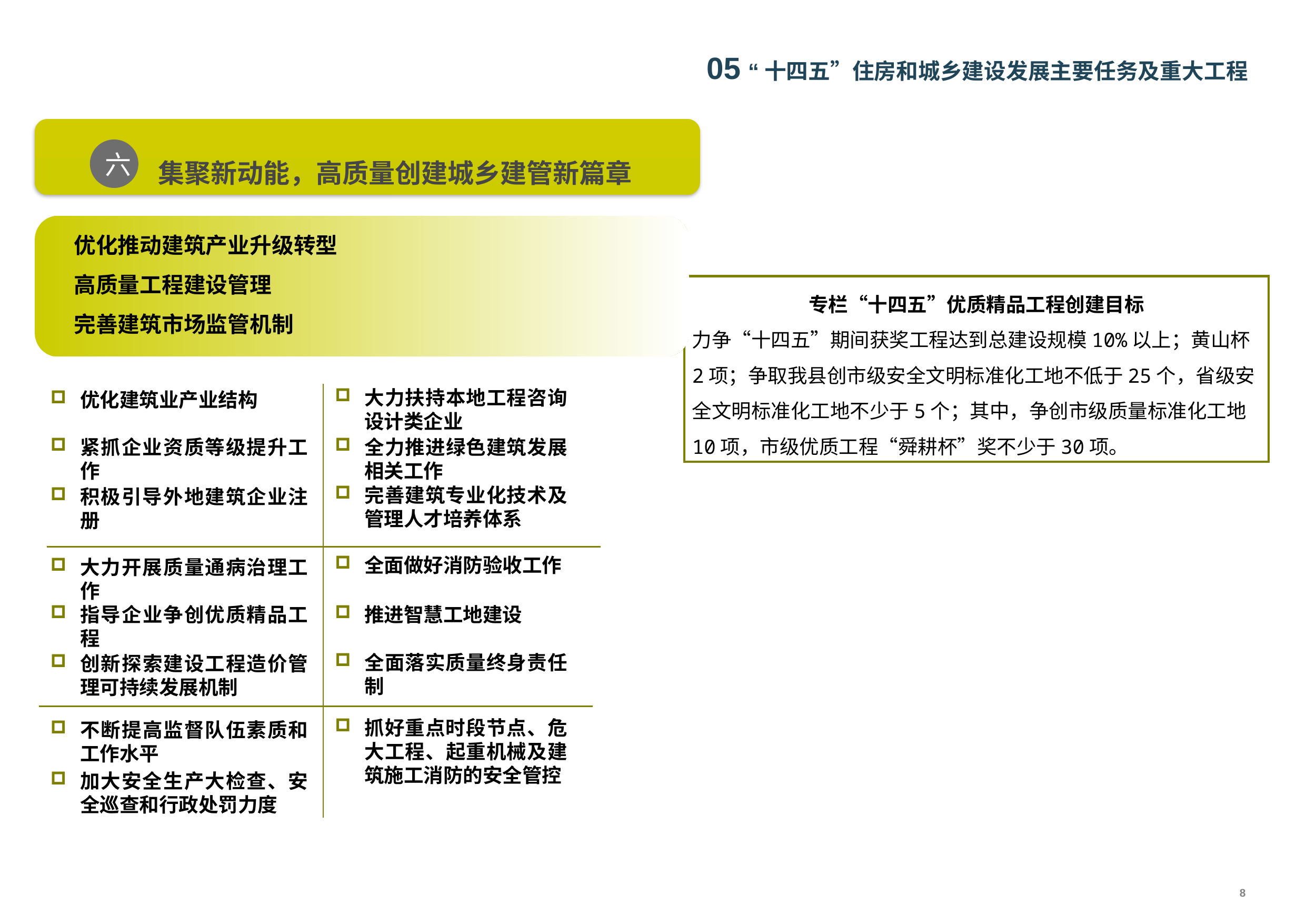

05 “十四五”住房和城乡建设发展主要任务及重大工程

集聚新动能，高质量创建城乡建管新篇章
六
优化推动建筑产业升级转型
高质量工程建设管理
完善建筑市场监管机制

大力扶持本地工程咨询设计类企业
优化建筑业产业结构
紧抓企业资质等级提升工作
全力推进绿色建筑发展相关工作
完善建筑专业化技术及管理人才培养体系
积极引导外地建筑企业注册
全面做好消防验收工作
大力开展质量通病治理工作
指导企业争创优质精品工程
推进智慧工地建设
全面落实质量终身责任制
创新探索建设工程造价管理可持续发展机制
抓好重点时段节点、危大工程、起重机械及建筑施工消防的安全管控
不断提高监督队伍素质和工作水平
加大安全生产大检查、安全巡查和行政处罚力度
专栏“十四五”优质精品工程创建目标
力争“十四五”期间获奖工程达到总建设规模10%以上；黄山杯2项；争取我县创市级安全文明标准化工地不低于25个，省级安全文明标准化工地不少于5个；其中，争创市级质量标准化工地10项，市级优质工程“舜耕杯”奖不少于30项。